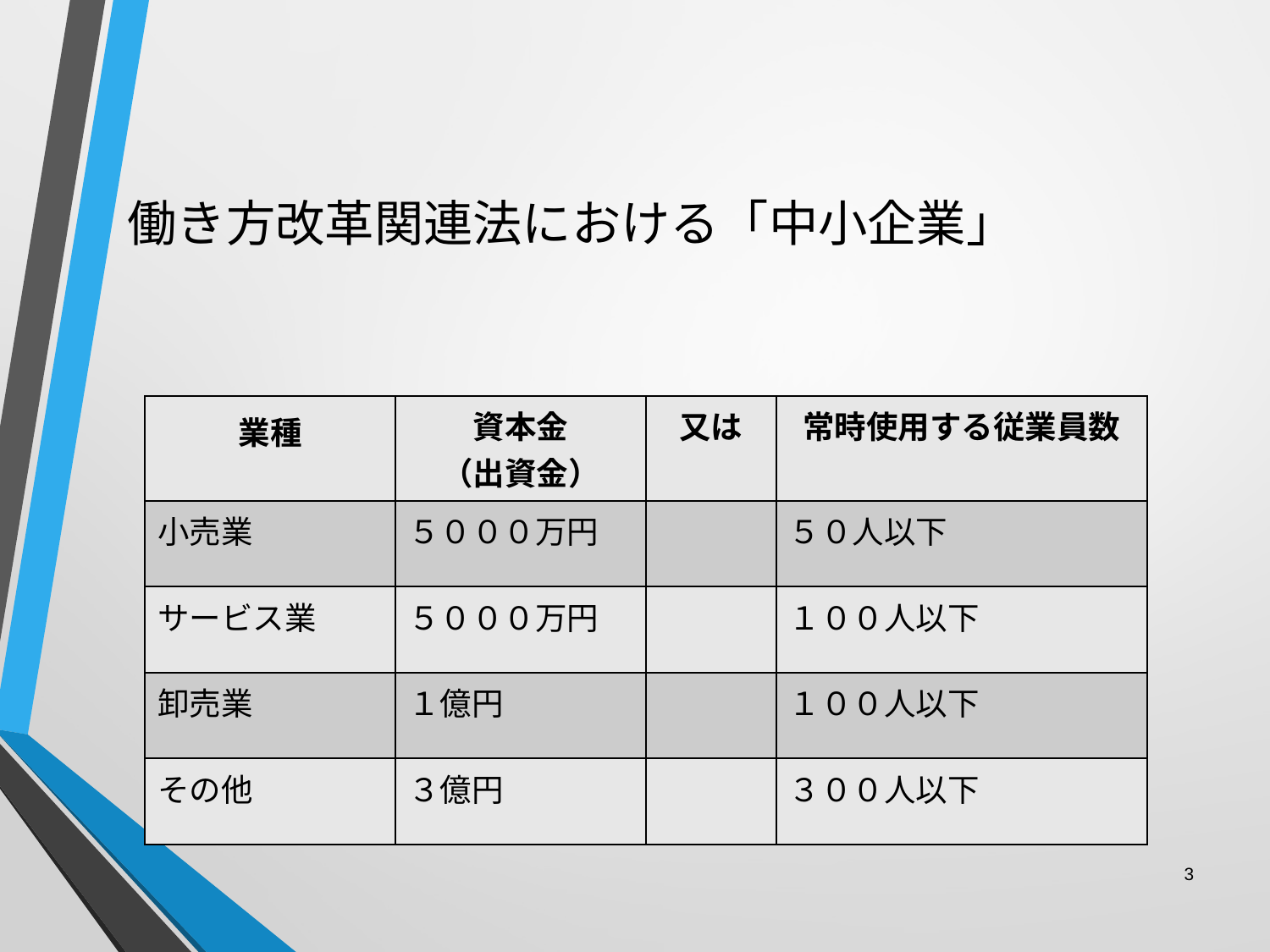

働き方改革関連法における「中小企業」

| 業種 | 資本金 （出資金） | 又は | 常時使用する従業員数 |
| --- | --- | --- | --- |
| 小売業 | ５０００万円 |  | ５０人以下 |
| サービス業 | ５０００万円 |  | １００人以下 |
| 卸売業 | １億円 |  | １００人以下 |
| その他 | ３億円 |  | ３００人以下 |
3